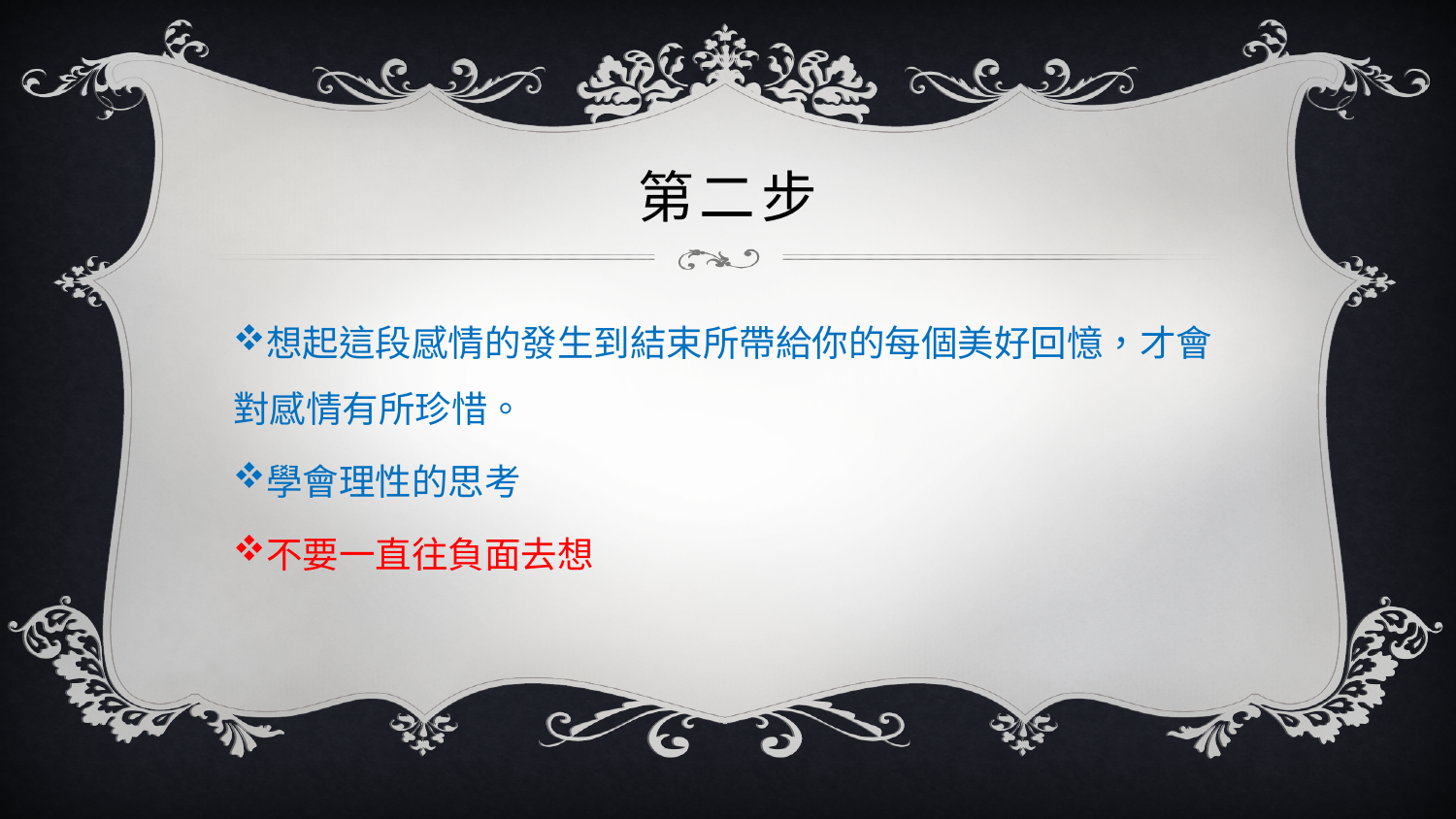

# 第二步
想起這段感情的發生到結束所帶給你的每個美好回憶，才會對感情有所珍惜。
學會理性的思考
不要一直往負面去想